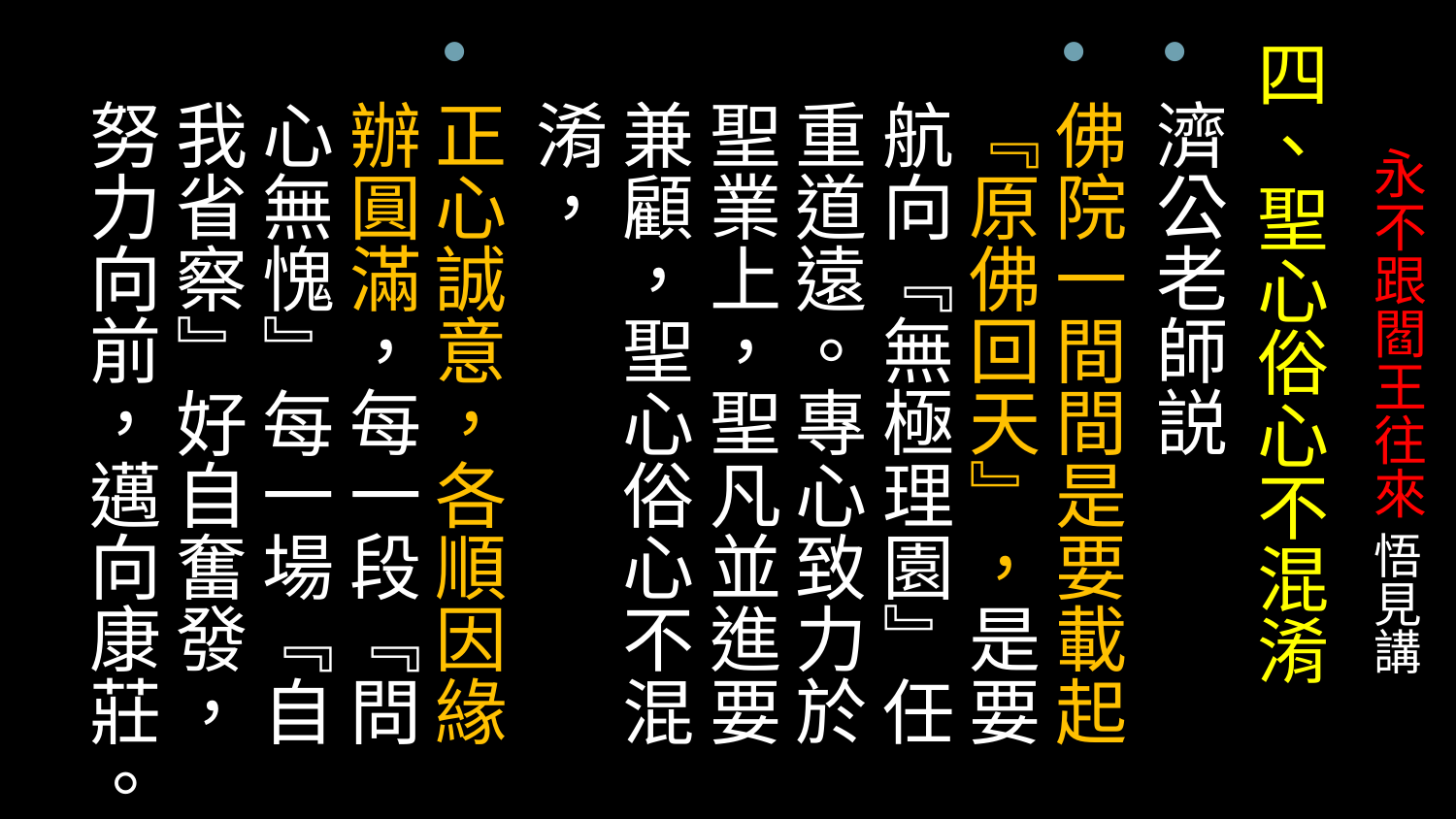

四、聖心俗心不混淆
濟公老師説
佛院一間間是要載起『原佛回天』，是要航向『無極理園』任重道遠。專心致力於聖業上，聖凡並進要兼顧，聖心俗心不混淆，
正心誠意，各順因緣辦圓滿，每一段『問心無愧』每一場『自我省察』好自奮發，努力向前，邁向康莊。

# 永不跟閻王往來 悟見講